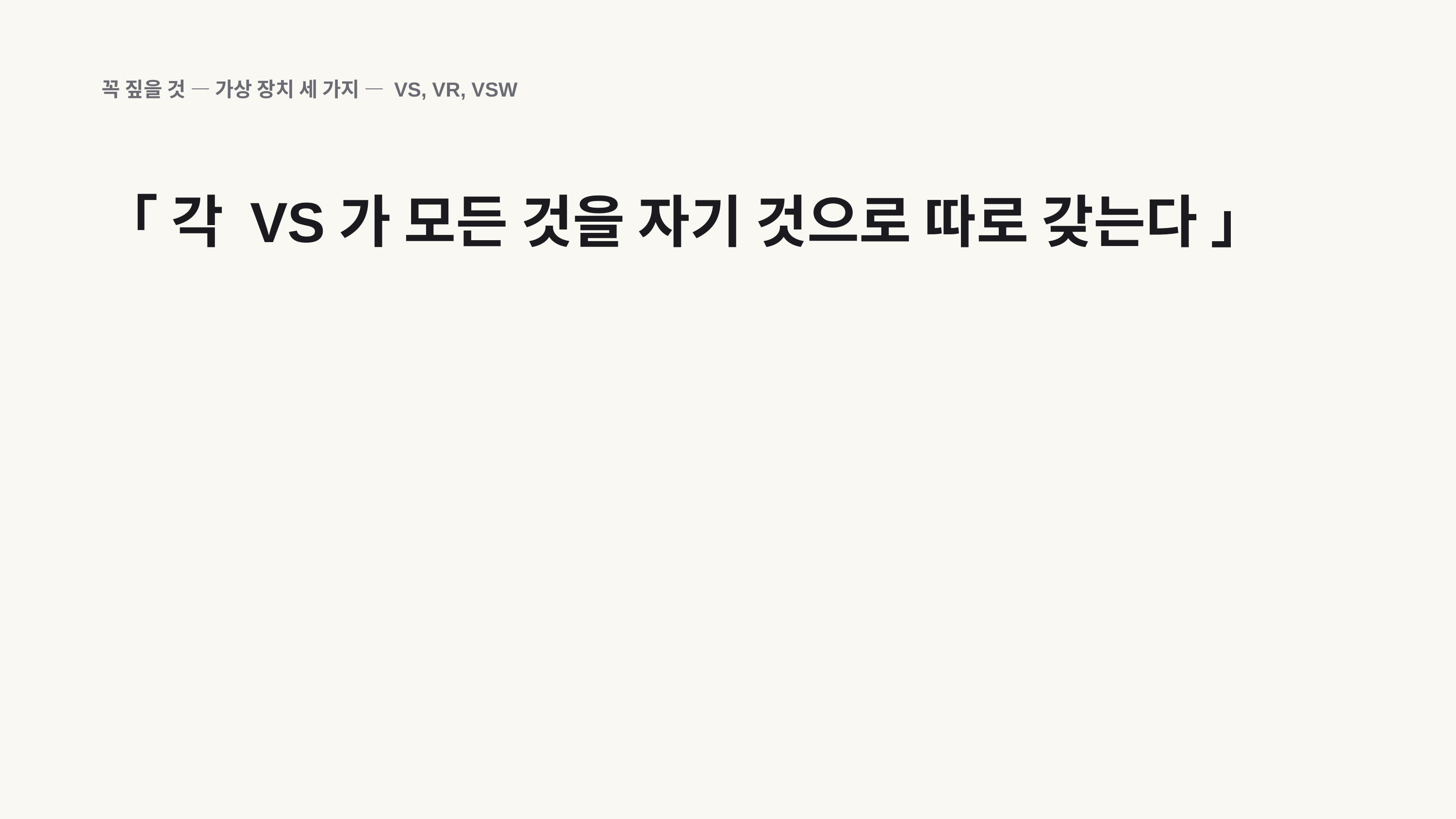

꼭 짚을 것 — 가상 장치 세 가지 — VS, VR, VSW
「 각 VS가 모든 것을 자기 것으로 따로 갖는다 」